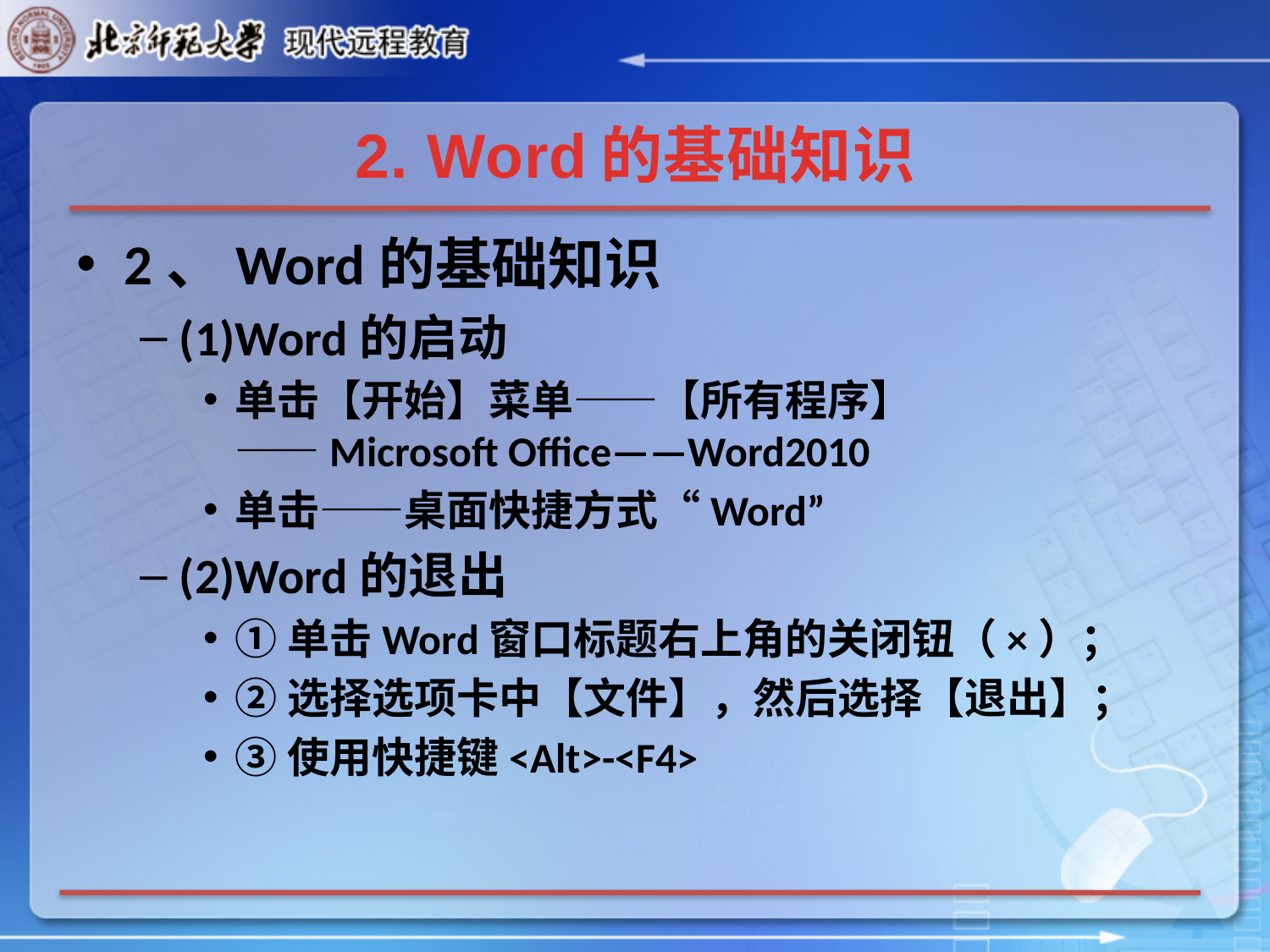

# 2. Word的基础知识
2、Word的基础知识
(1)Word的启动
单击【开始】菜单——【所有程序】
——Microsoft Office——Word2010
单击——桌面快捷方式“Word”
(2)Word的退出
①单击Word窗口标题右上角的关闭钮（×）；
②选择选项卡中【文件】，然后选择【退出】；
③使用快捷键<Alt>-<F4>